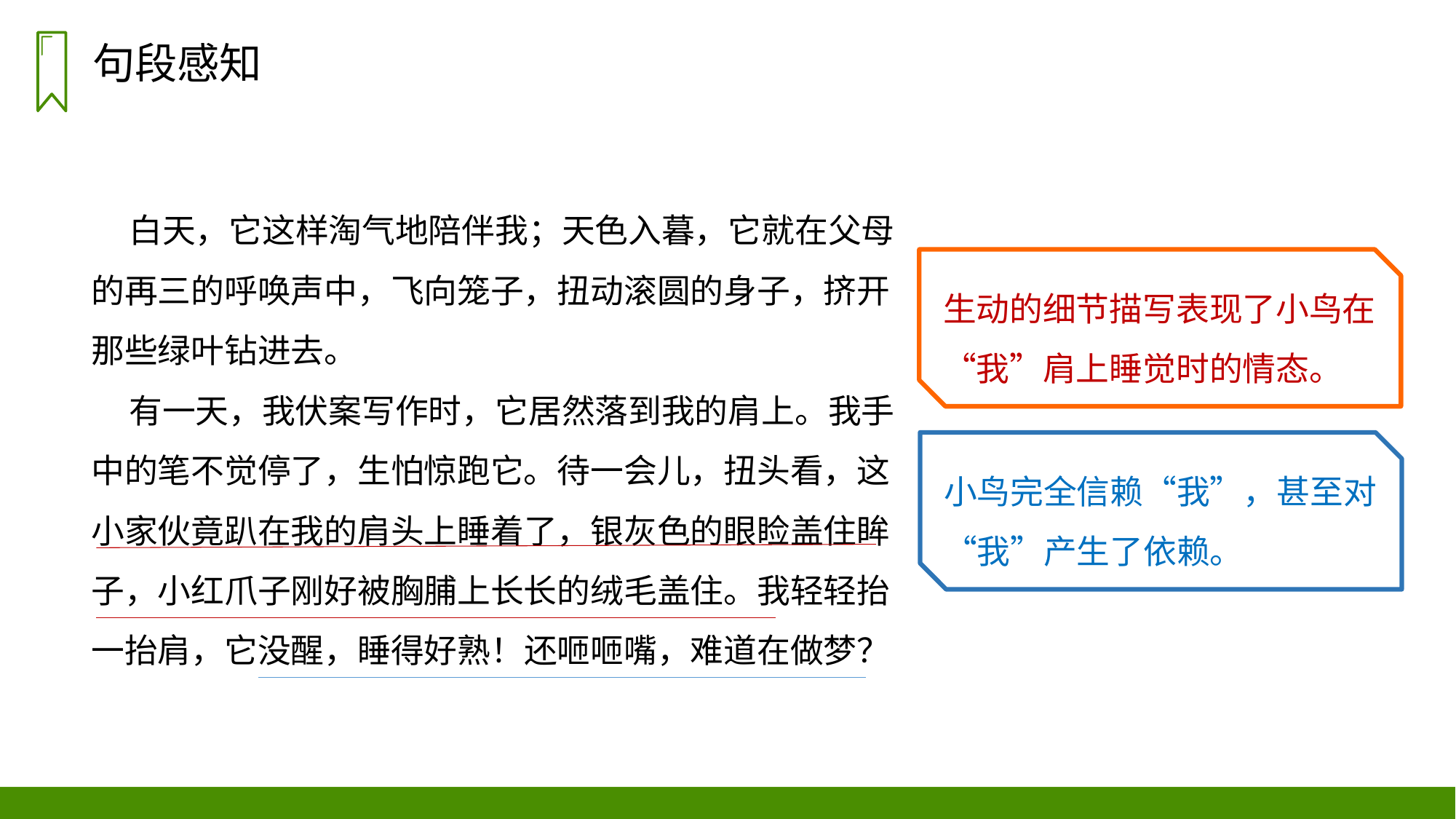

句段感知
    白天，它这样淘气地陪伴我；天色入暮，它就在父母的再三的呼唤声中，飞向笼子，扭动滚圆的身子，挤开那些绿叶钻进去。
    有一天，我伏案写作时，它居然落到我的肩上。我手中的笔不觉停了，生怕惊跑它。待一会儿，扭头看，这小家伙竟趴在我的肩头上睡着了，银灰色的眼睑盖住眸子，小红爪子刚好被胸脯上长长的绒毛盖住。我轻轻抬一抬肩，它没醒，睡得好熟！还咂咂嘴，难道在做梦？
生动的细节描写表现了小鸟在“我”肩上睡觉时的情态。
小鸟完全信赖“我”，甚至对“我”产生了依赖。